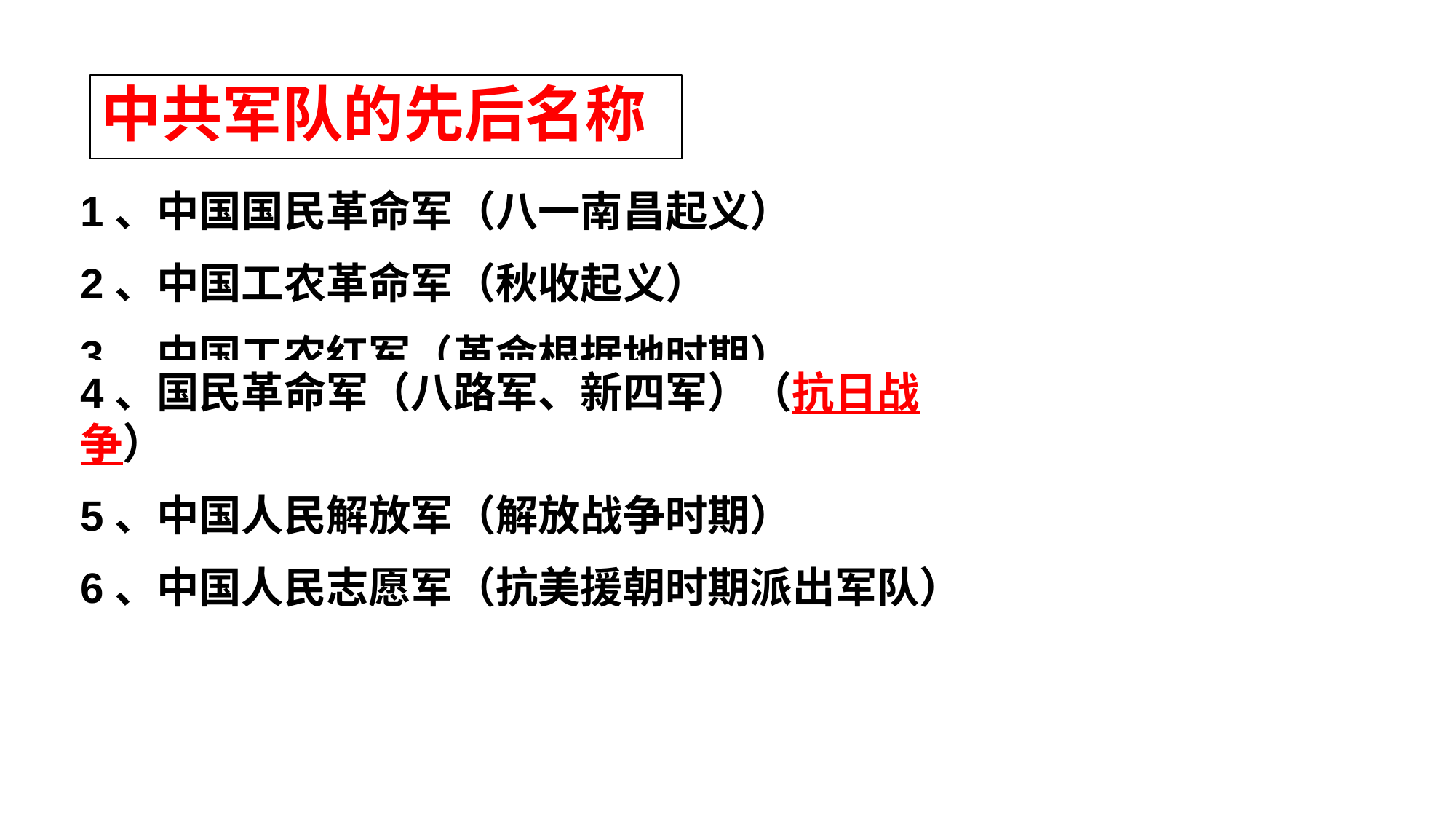

# 中共军队的先后名称
1、中国国民革命军（八一南昌起义）
2、中国工农革命军（秋收起义）
3、中国工农红军（革命根据地时期）
4、国民革命军（八路军、新四军）（抗日战争）
5、中国人民解放军（解放战争时期）
6、中国人民志愿军（抗美援朝时期派出军队）